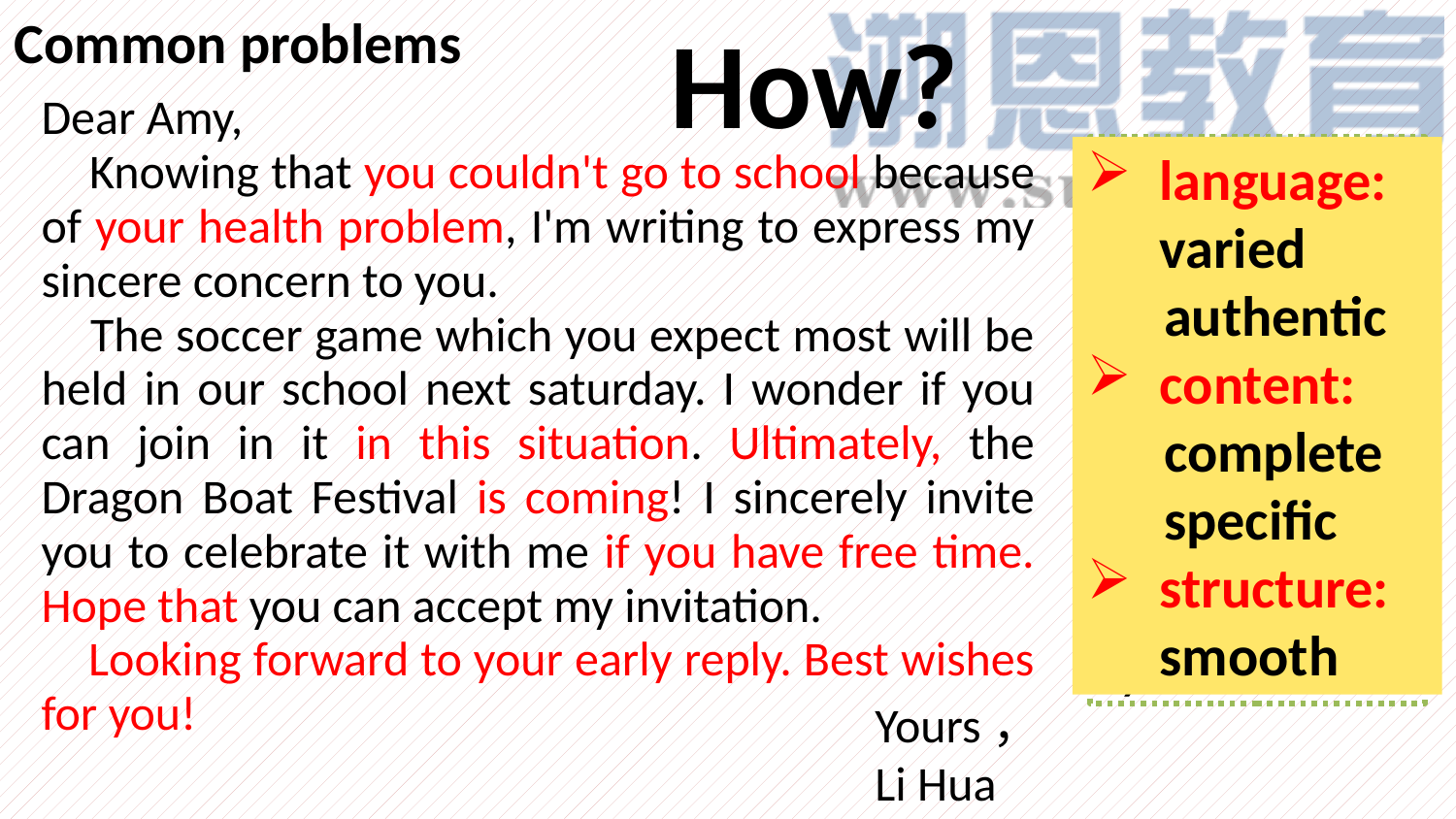

Common problems
How?
Dear Amy,
    Knowing that you couldn't go to school because of your health problem, I'm writing to express my sincere concern to you.
    The soccer game which you expect most will be held in our school next saturday. I wonder if you can join in it in this situation. Ultimately, the Dragon Boat Festival is coming! I sincerely invite you to celebrate it with me if you have free time. Hope that you can accept my invitation.
    Looking forward to your early reply. Best wishes for you!
语言：
语言枯燥乏味
language:
	varied
      authentic
content:
      complete
      specific
structure:
	smooth
内容：
1)形式化问候与祝愿
2)语气不得体
结构：
1)简单罗列要点
2)上下语意不连贯
Yours，
Li Hua